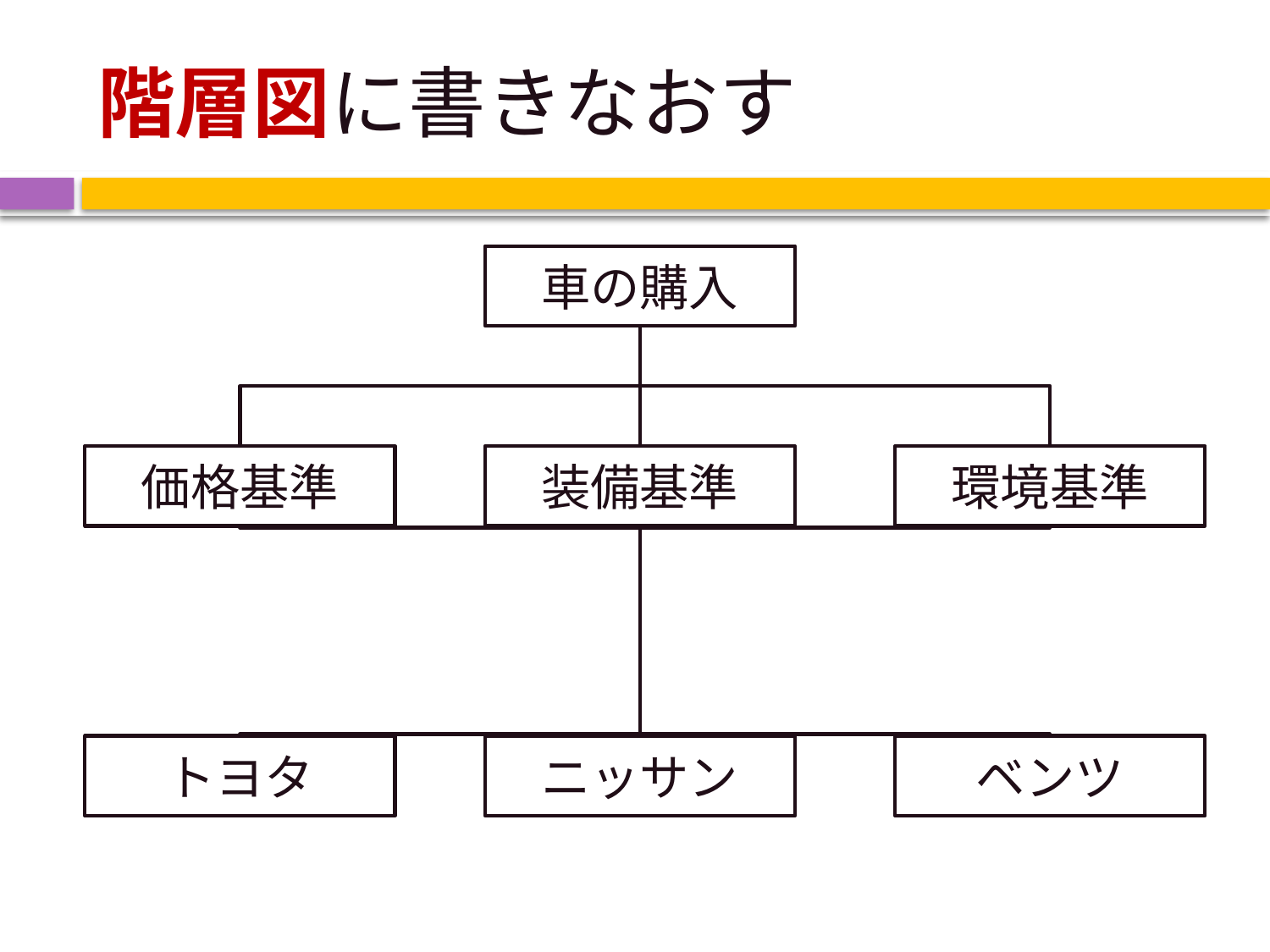

# 階層図に書きなおす
車の購入
価格基準
装備基準
環境基準
トヨタ
ニッサン
ベンツ